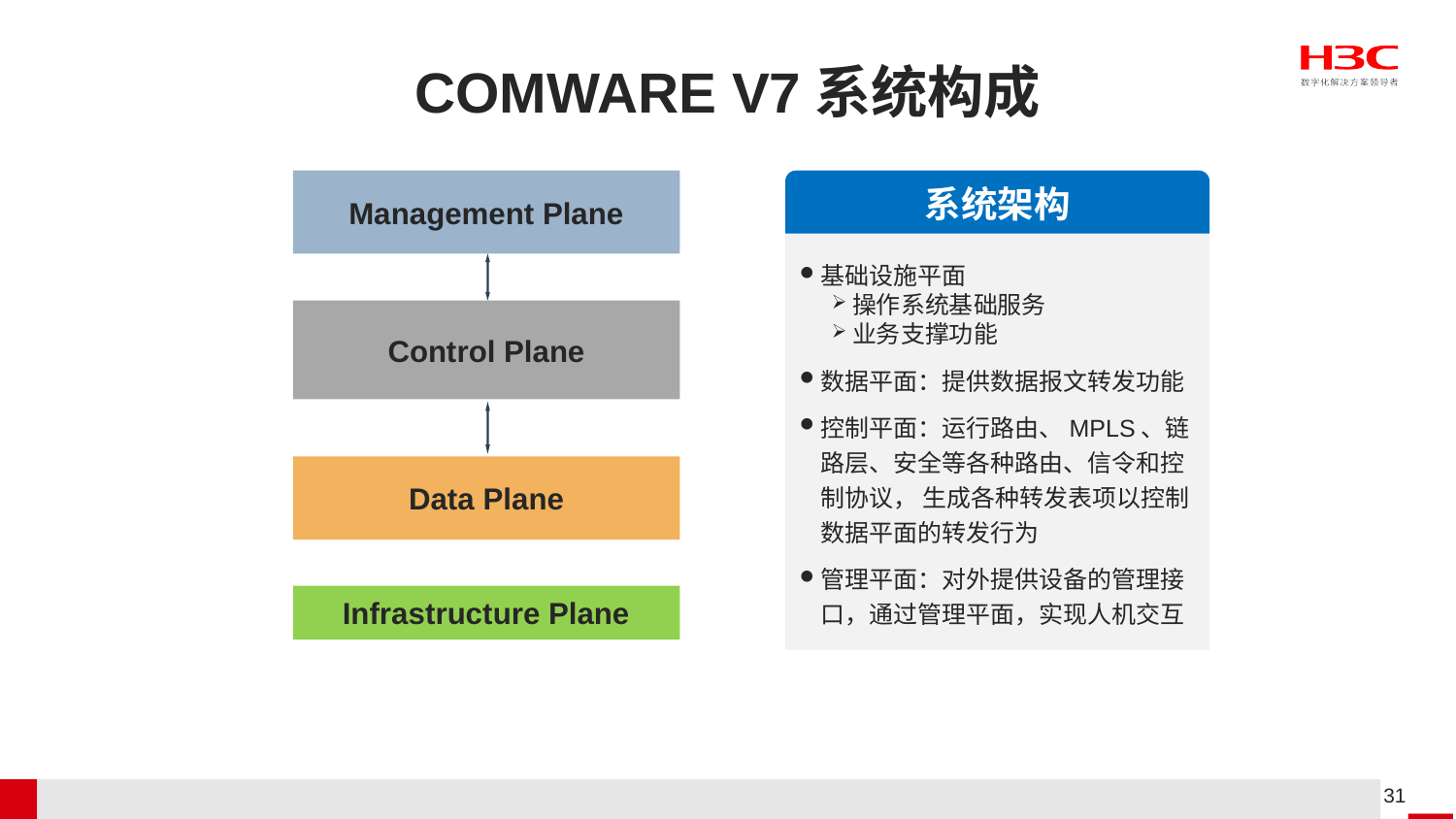

# COMWARE V7系统构成
Management Plane
系统架构
基础设施平面
操作系统基础服务
业务支撑功能
数据平面：提供数据报文转发功能
控制平面：运行路由、MPLS、链路层、安全等各种路由、信令和控制协议， 生成各种转发表项以控制数据平面的转发行为
管理平面：对外提供设备的管理接口，通过管理平面，实现人机交互

Control Plane

Data Plane
Infrastructure Plane